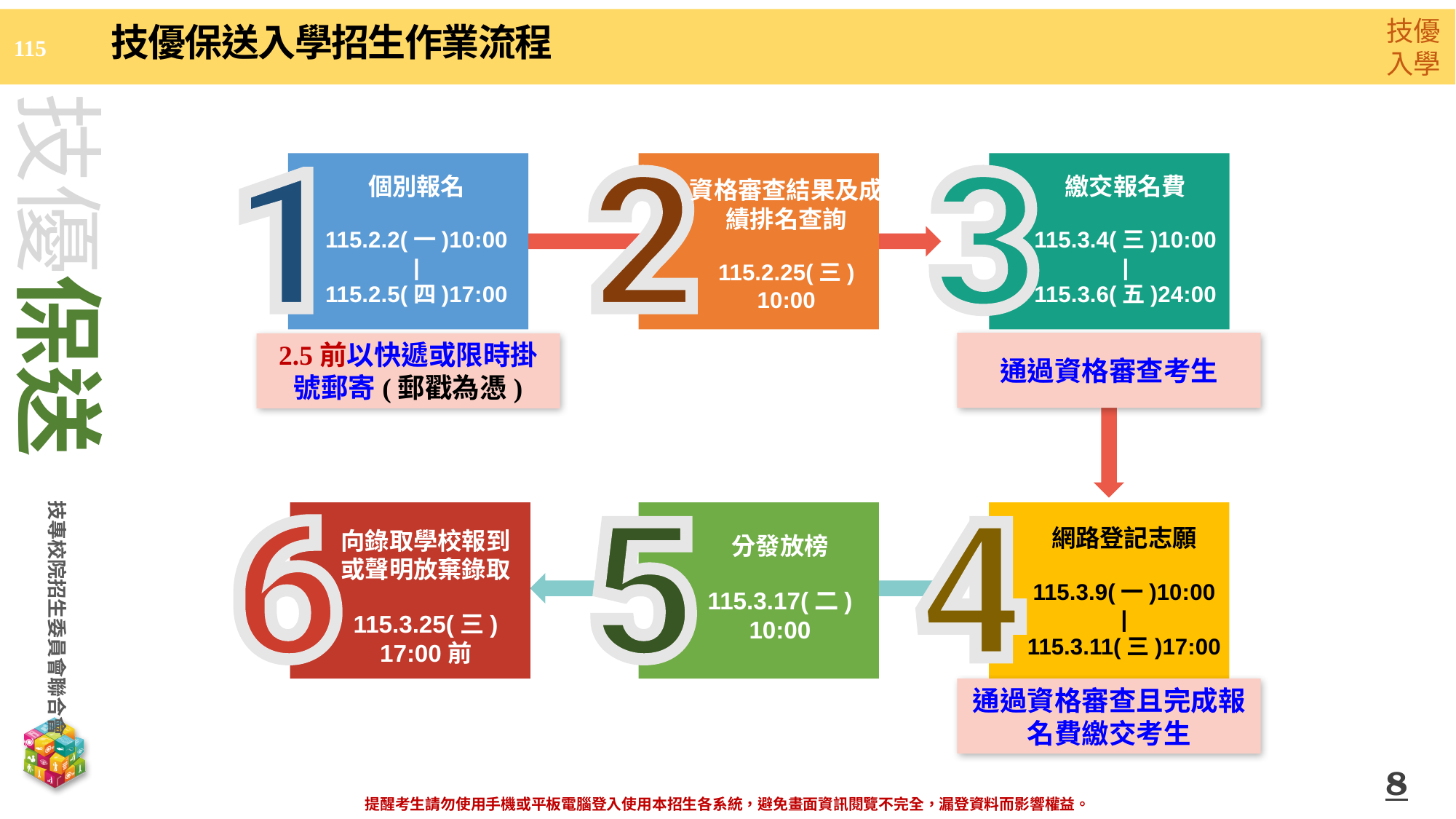

技優保送入學招生作業流程

個別報名

115.2.2(一)10:00
|
115.2.5(四)17:00
繳交報名費

115.3.4(三)10:00
|
115.3.6(五)24:00
資格審查結果及成績排名查詢

115.2.25(三)
10:00

通過資格審查考生
2.5前以快遞或限時掛號郵寄(郵戳為憑)

網路登記志願

115.3.9(一)10:00
|
115.3.11(三)17:00
向錄取學校報到
或聲明放棄錄取

115.3.25(三)
17:00前

分發放榜

115.3.17(二)
10:00

通過資格審查且完成報名費繳交考生